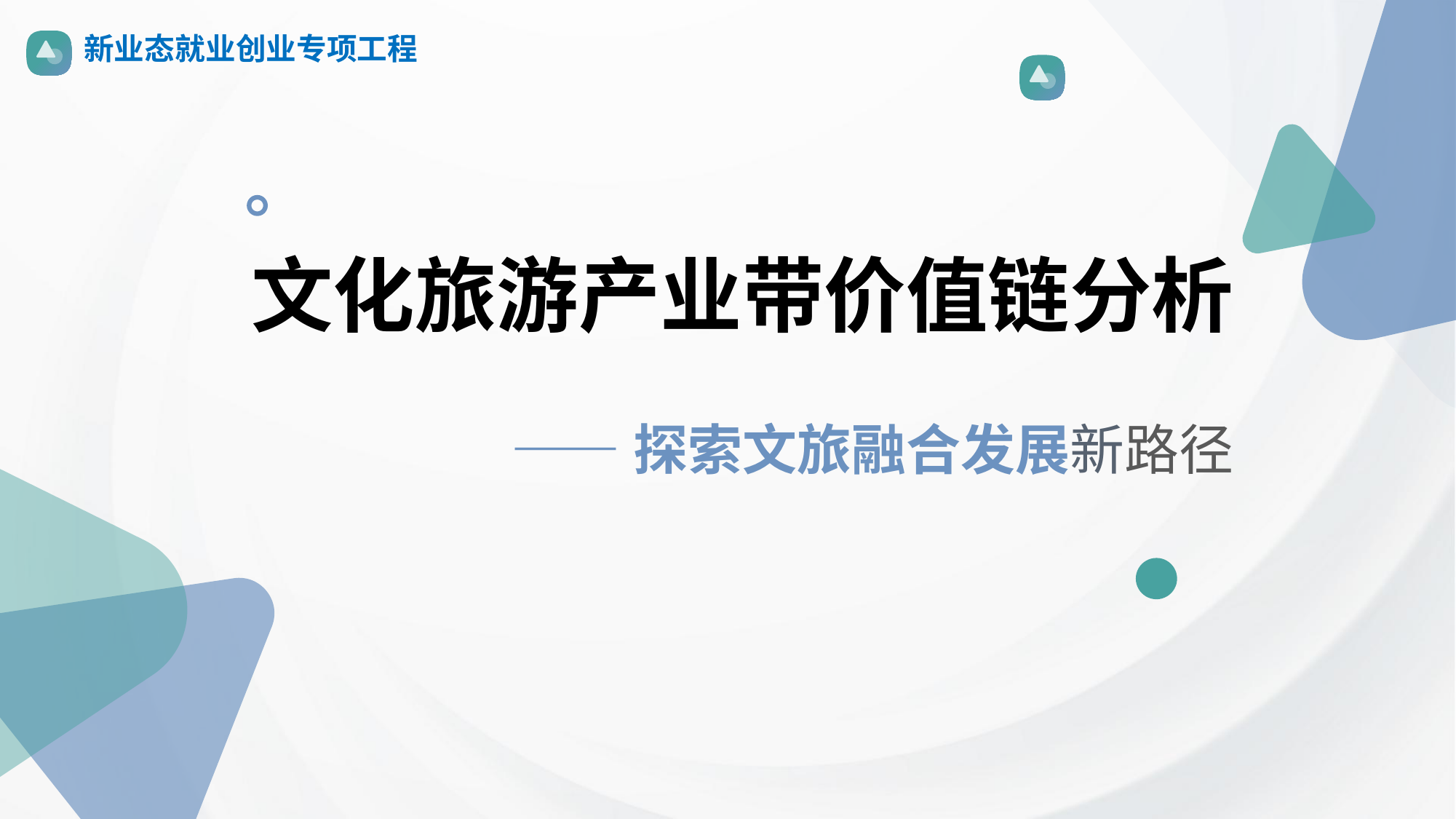

新业态就业创业专项工程

文化旅游产业带价值链分析
——探索文旅融合发展新路径